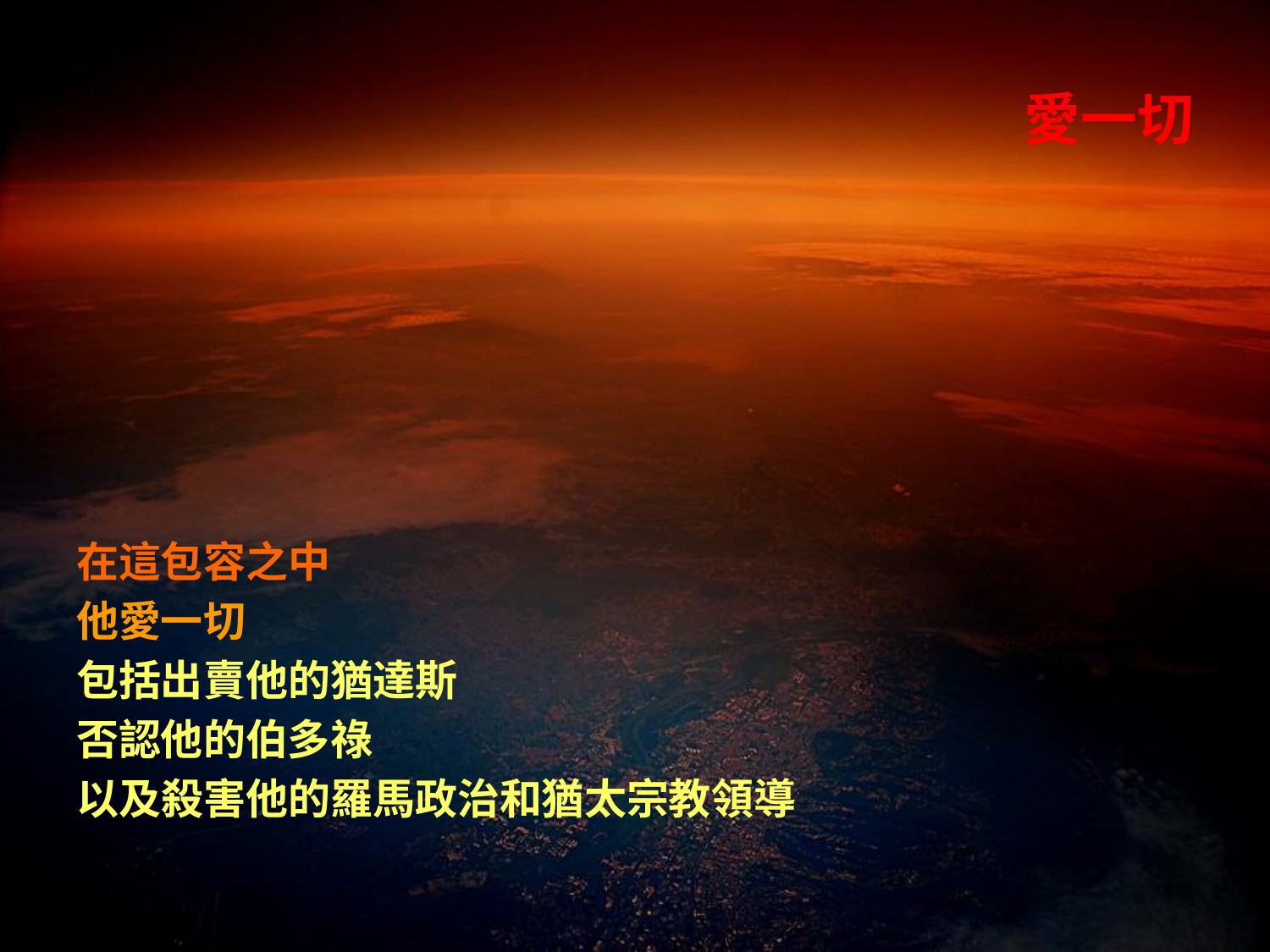

# 愛一切
在這包容之中
他愛一切
包括出賣他的猶達斯
否認他的伯多祿
以及殺害他的羅馬政治和猶太宗教領導